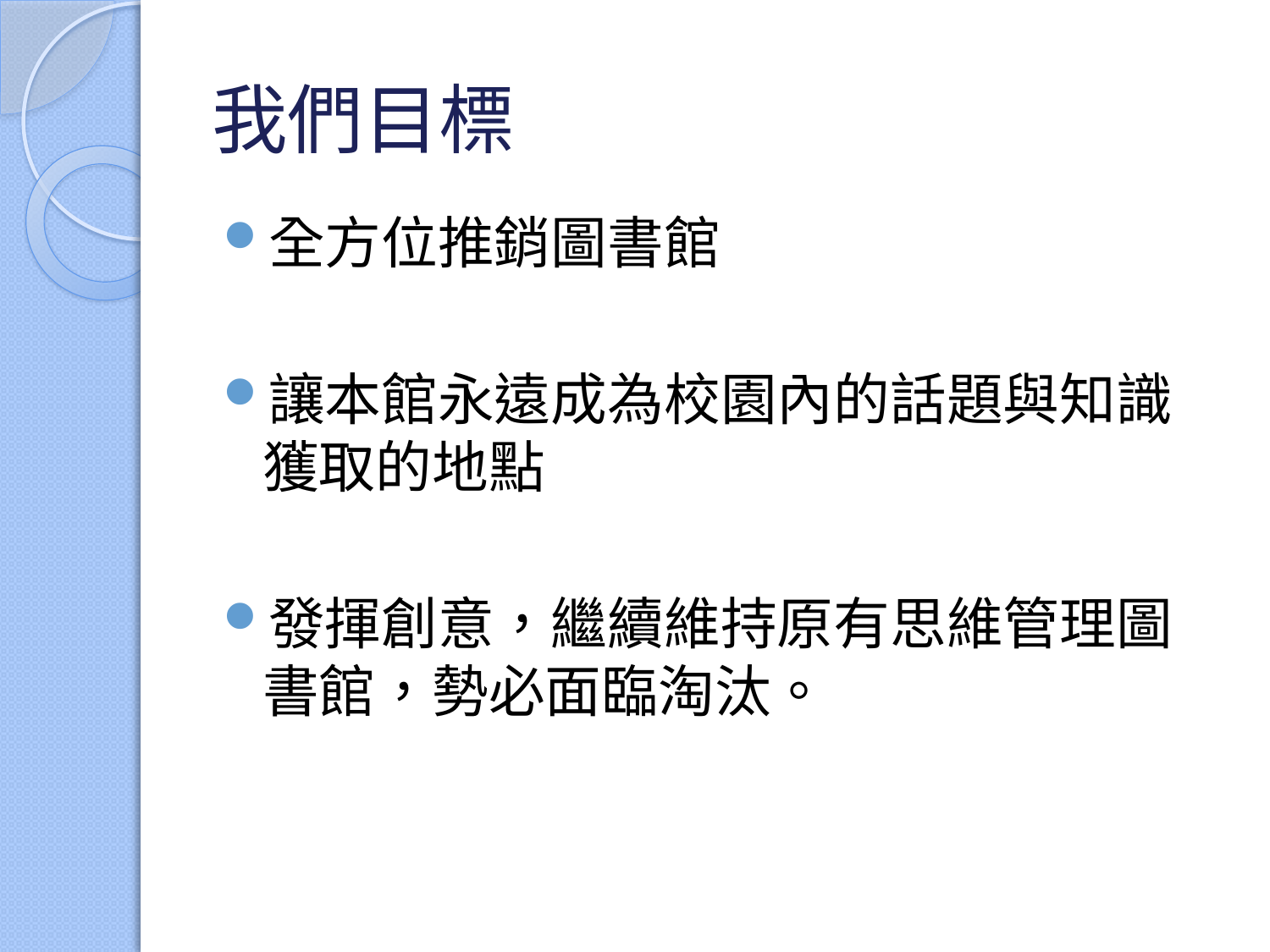

# 我們目標
全方位推銷圖書館

讓本館永遠成為校園內的話題與知識獲取的地點

發揮創意，繼續維持原有思維管理圖書館，勢必面臨淘汰。